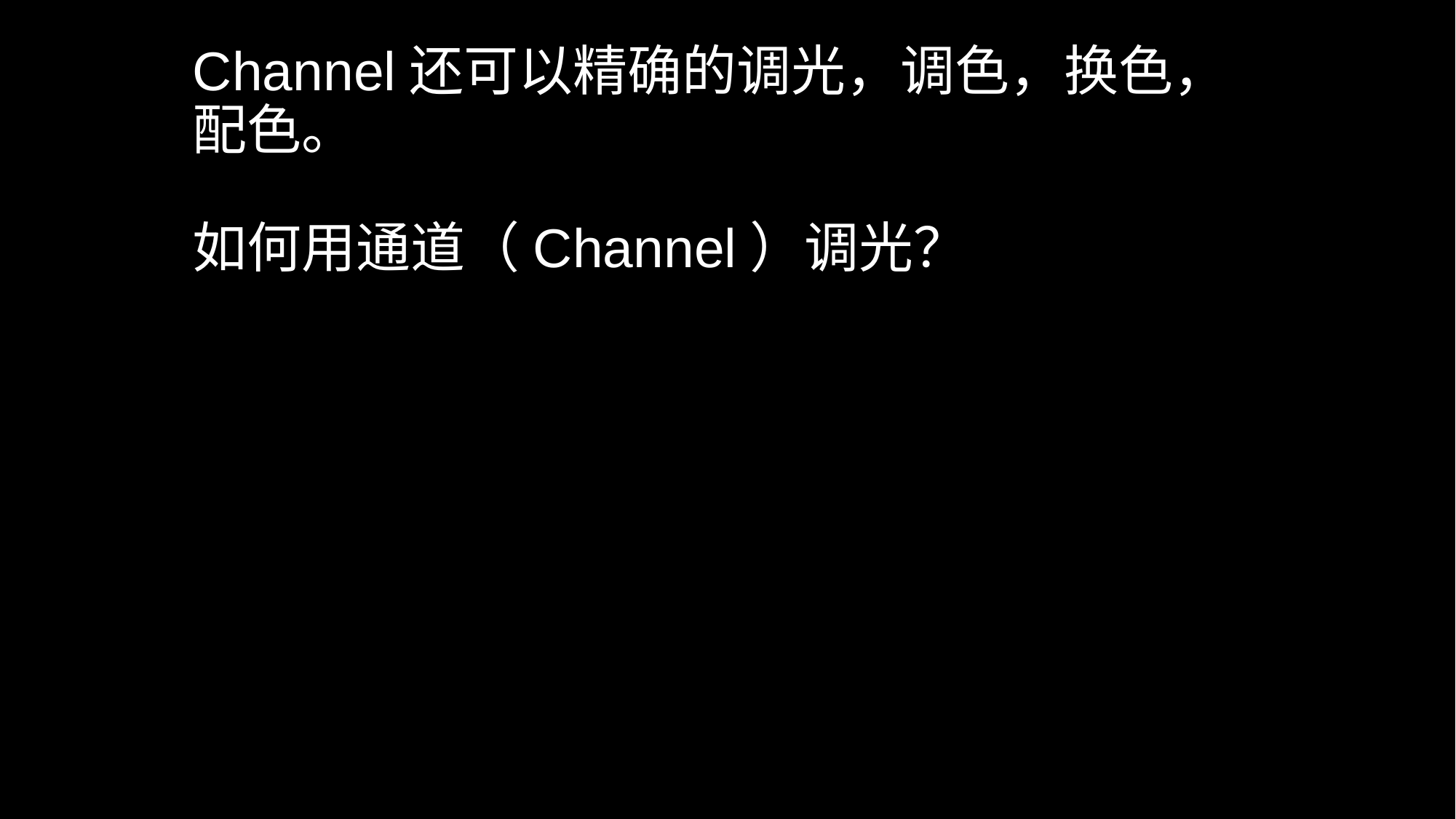

# Channel还可以精确的调光，调色，换色，配色。 如何用通道（Channel）调光？

How to adjust tonal range using Photoshop Levels